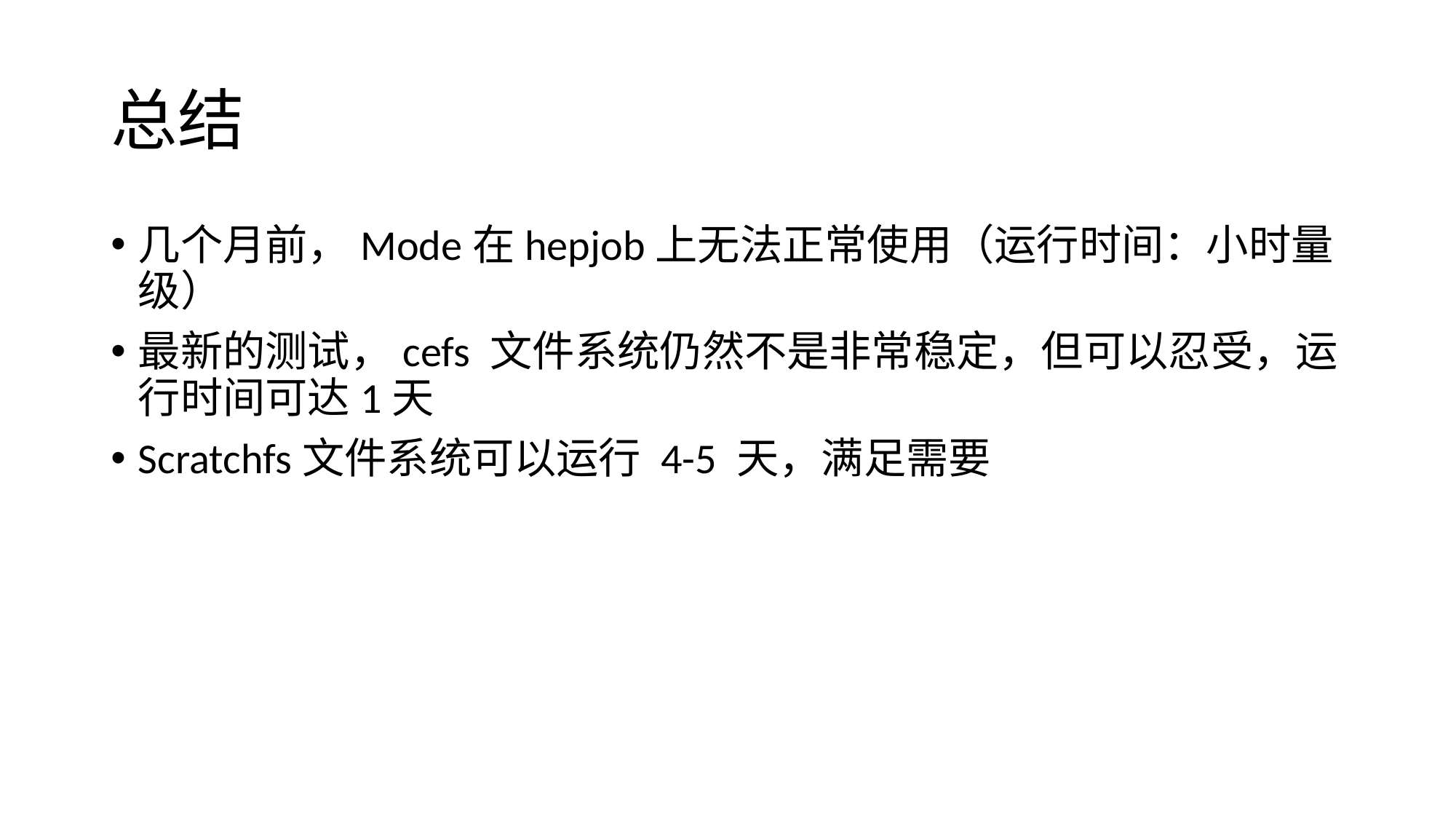

# 总结
几个月前，Mode在hepjob上无法正常使用（运行时间：小时量级）
最新的测试，cefs 文件系统仍然不是非常稳定，但可以忍受，运行时间可达1天
Scratchfs文件系统可以运行 4-5 天，满足需要